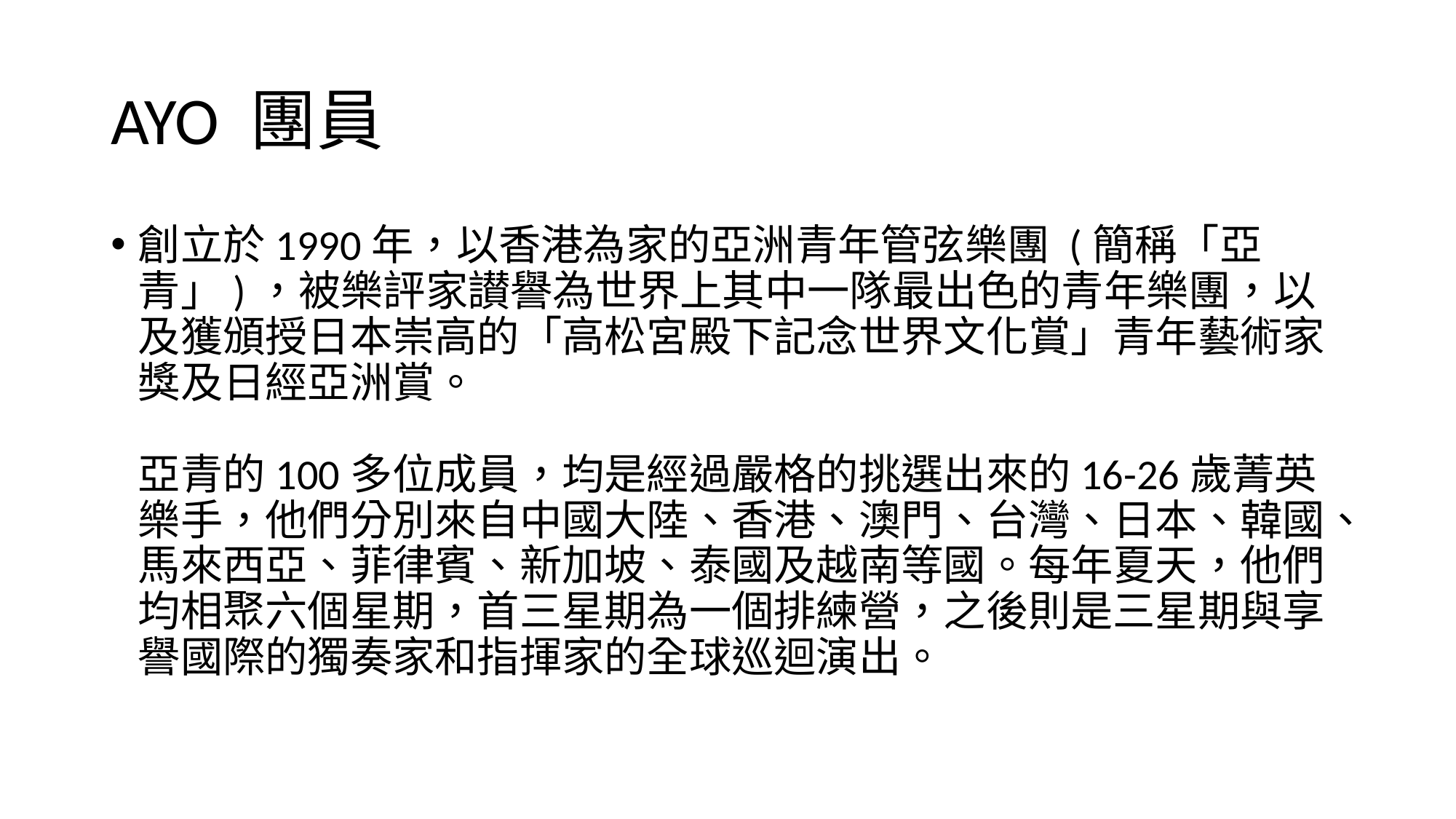

# AYO 團員
創立於1990年，以香港為家的亞洲青年管弦樂團 (簡稱「亞青」)，被樂評家讃譽為世界上其中一隊最出色的青年樂團，以及獲頒授日本崇高的「高松宮殿下記念世界文化賞」青年藝術家獎及日經亞洲賞。
亞青的100多位成員，均是經過嚴格的挑選出來的16-26歲菁英樂手，他們分別來自中國大陸、香港、澳門、台灣、日本、韓國、馬來西亞、菲律賓、新加坡、泰國及越南等國。每年夏天，他們均相聚六個星期，首三星期為一個排練營，之後則是三星期與享譽國際的獨奏家和指揮家的全球巡迴演出。